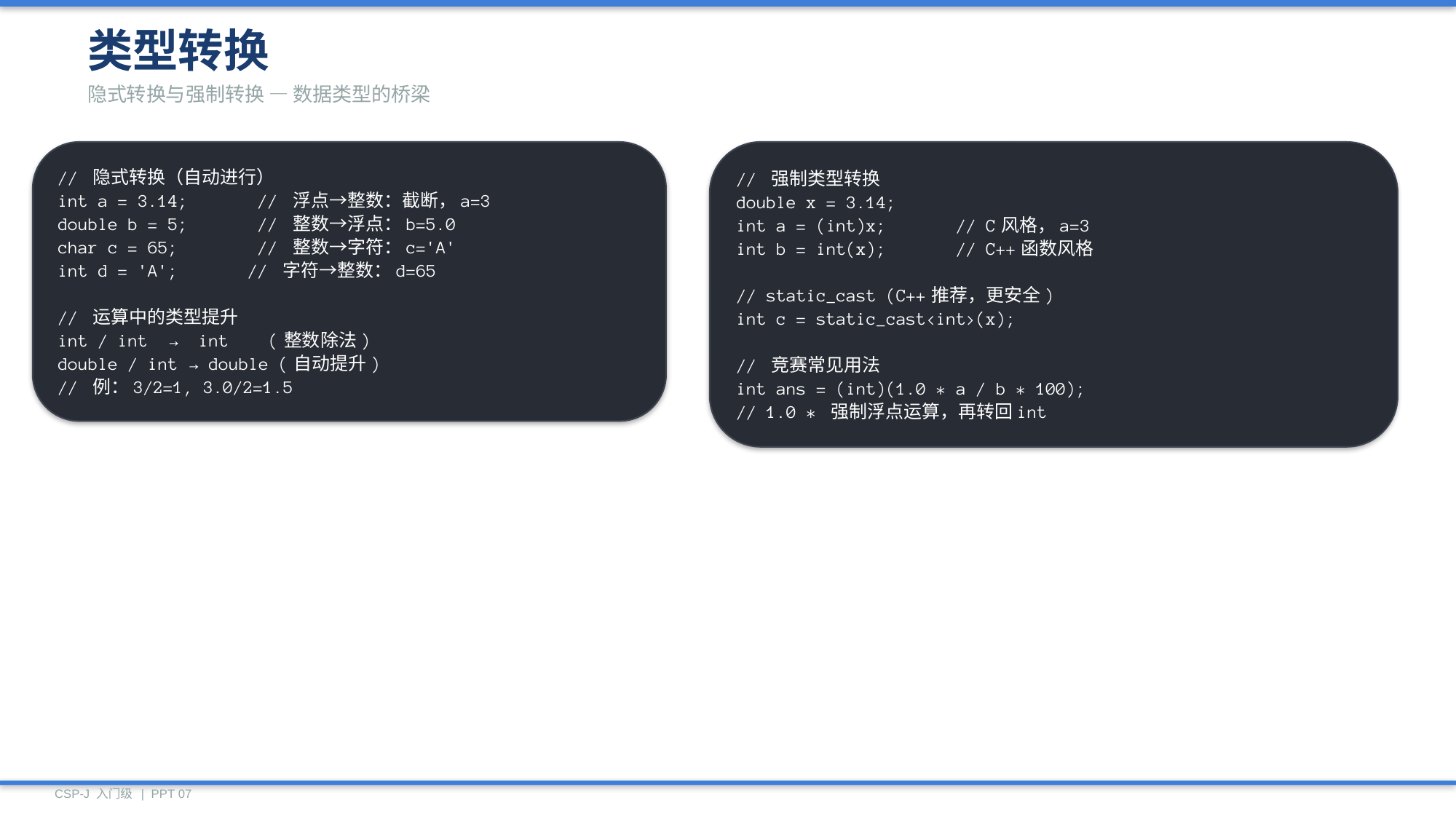

类型转换
隐式转换与强制转换 — 数据类型的桥梁
// 隐式转换（自动进行）
int a = 3.14;       // 浮点→整数：截断，a=3
double b = 5;       // 整数→浮点：b=5.0
char c = 65;        // 整数→字符：c='A'
int d = 'A';       // 字符→整数：d=65

// 运算中的类型提升
int / int  →  int    (整数除法)
double / int → double (自动提升)
// 例：3/2=1, 3.0/2=1.5
// 强制类型转换
double x = 3.14;
int a = (int)x;       // C风格，a=3
int b = int(x);       // C++函数风格

// static_cast (C++推荐，更安全)
int c = static_cast<int>(x);

// 竞赛常见用法
int ans = (int)(1.0 * a / b * 100);
// 1.0 * 强制浮点运算，再转回int

CSP-J 入门级  |  PPT 07